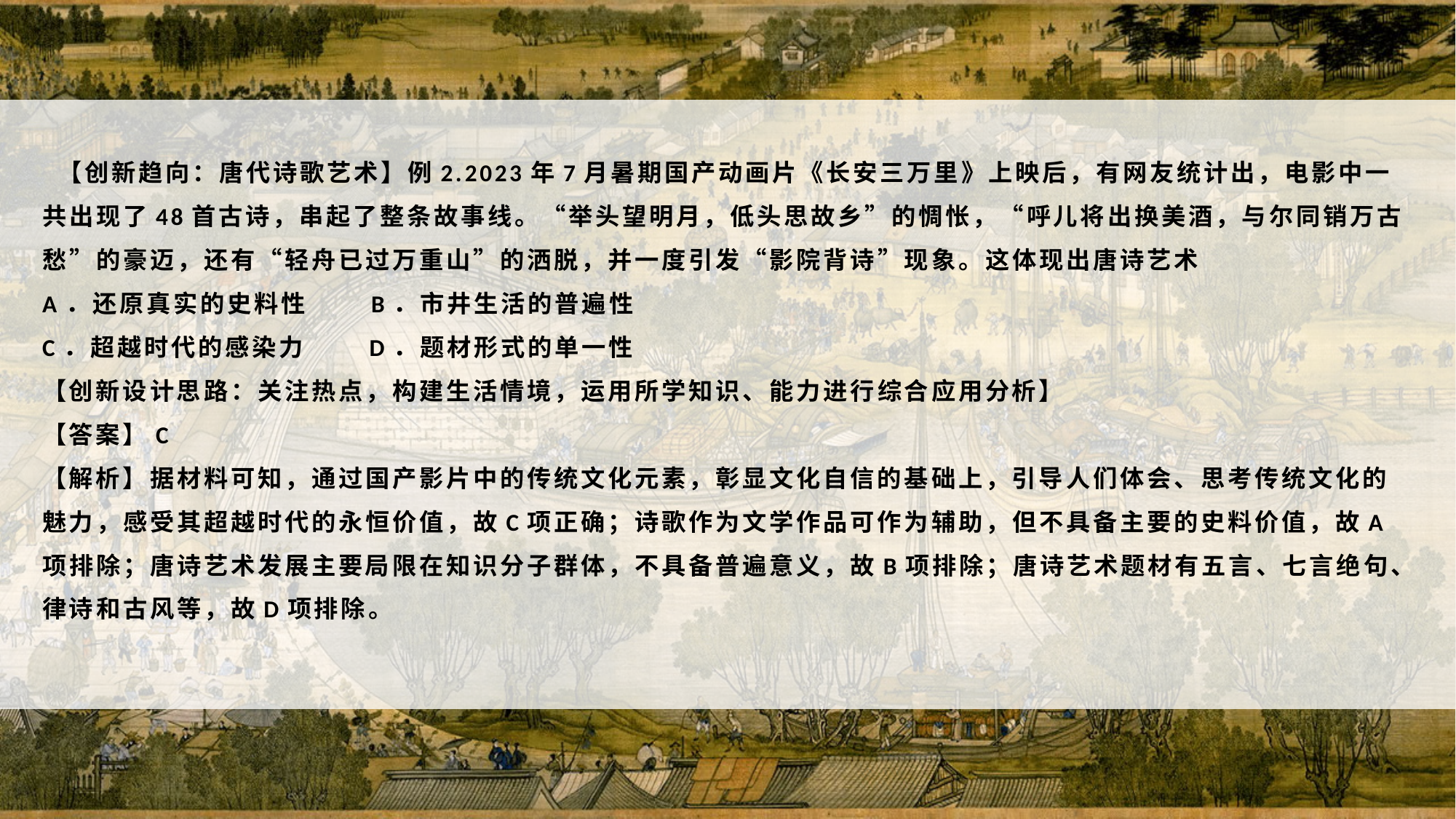

【创新趋向：唐代诗歌艺术】例2.2023年7月暑期国产动画片《长安三万里》上映后，有网友统计出，电影中一共出现了48首古诗，串起了整条故事线。“举头望明月，低头思故乡”的惆怅，“呼儿将出换美酒，与尔同销万古愁”的豪迈，还有“轻舟已过万重山”的洒脱，并一度引发“影院背诗”现象。这体现出唐诗艺术
A．还原真实的史料性       B．市井生活的普遍性
C．超越时代的感染力       D．题材形式的单一性
【创新设计思路：关注热点，构建生活情境，运用所学知识、能力进行综合应用分析】
【答案】C
【解析】据材料可知，通过国产影片中的传统文化元素，彰显文化自信的基础上，引导人们体会、思考传统文化的魅力，感受其超越时代的永恒价值，故C项正确；诗歌作为文学作品可作为辅助，但不具备主要的史料价值，故A项排除；唐诗艺术发展主要局限在知识分子群体，不具备普遍意义，故B项排除；唐诗艺术题材有五言、七言绝句、律诗和古风等，故D项排除。